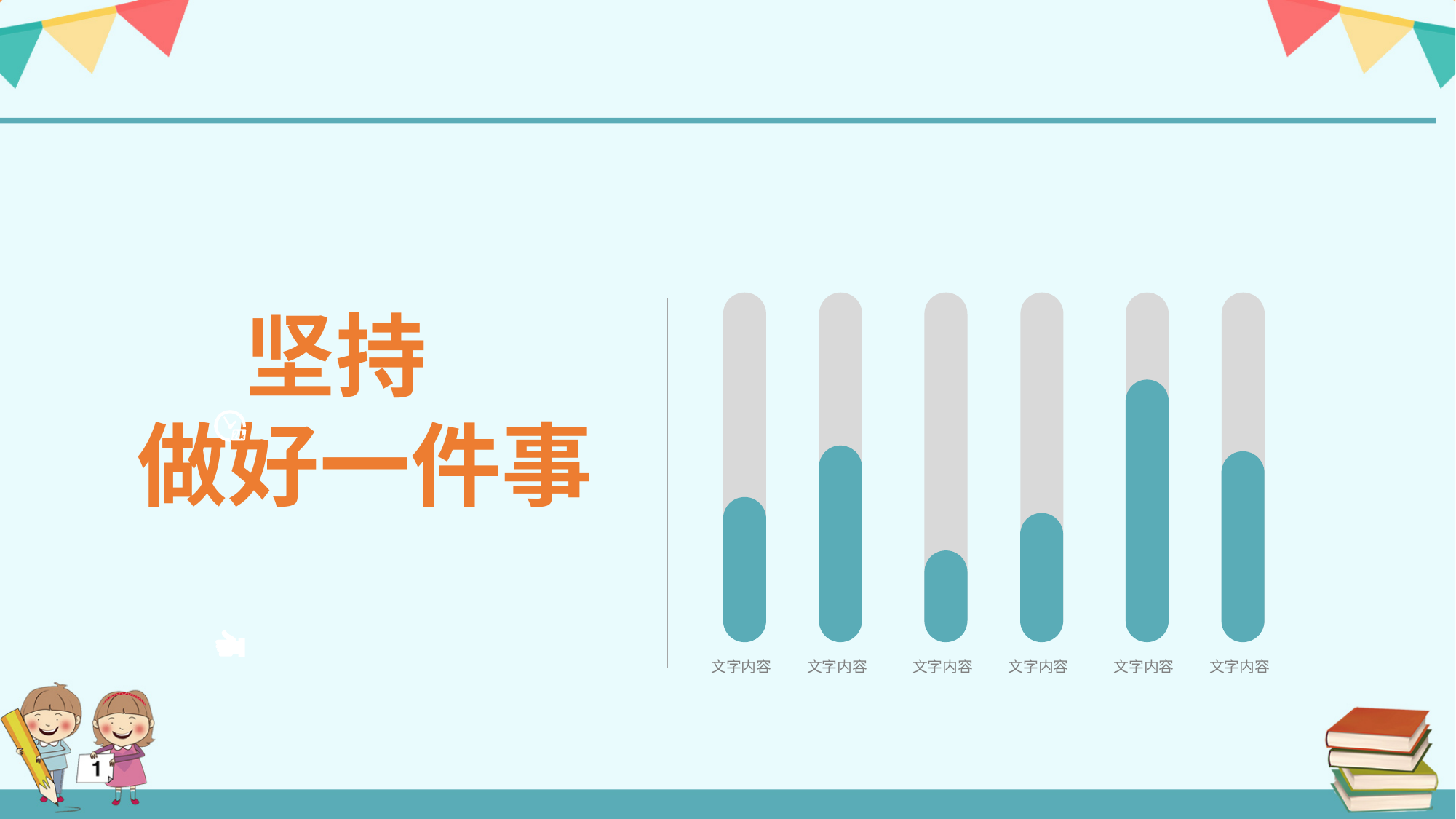

坚持
做好一件事

文字内容
文字内容
文字内容
文字内容
文字内容
文字内容